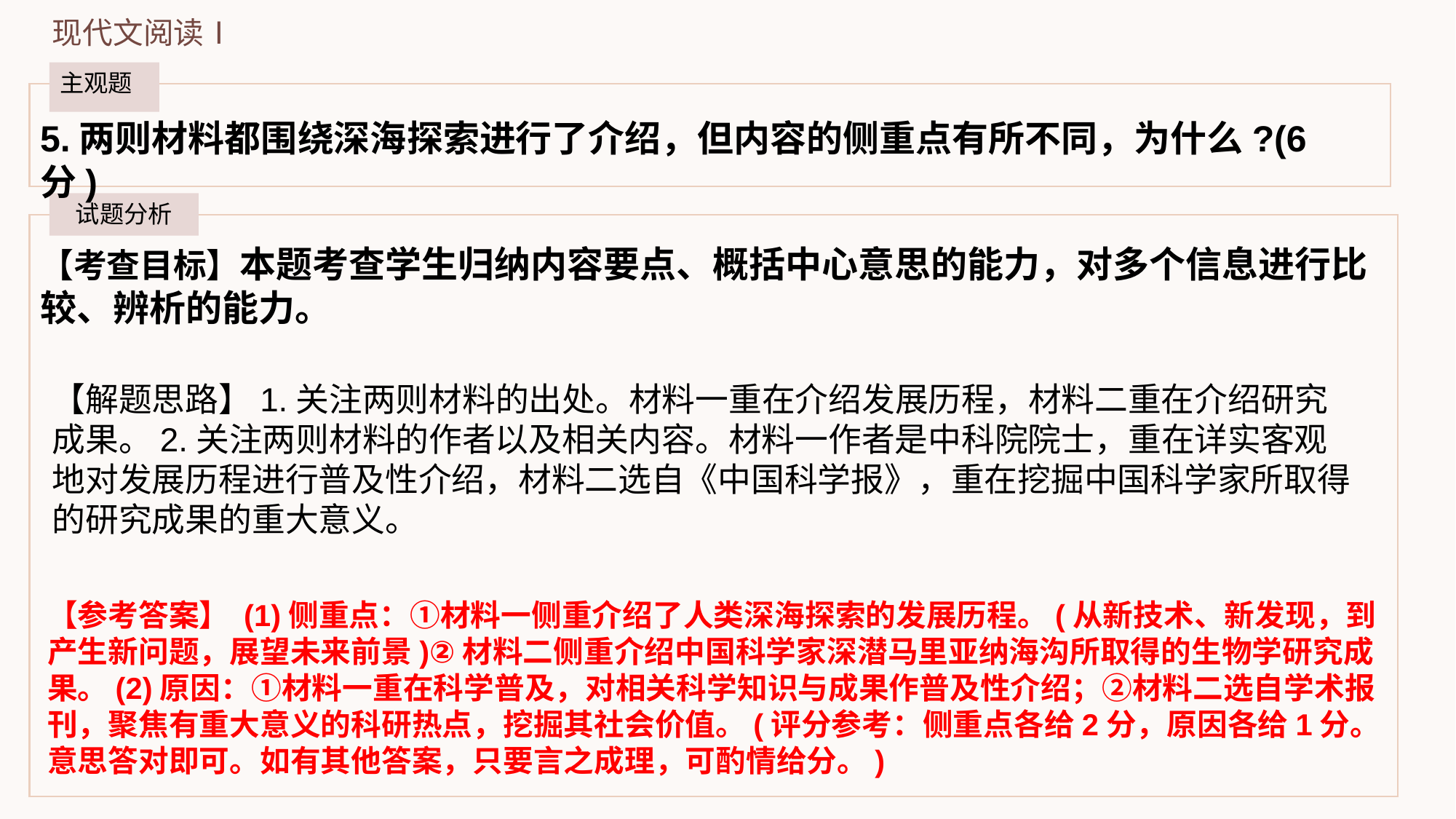

现代文阅读Ⅰ
主观题

5.两则材料都围绕深海探索进行了介绍，但内容的侧重点有所不同，为什么?(6分)
试题分析

【考查目标】本题考查学生归纳内容要点、概括中心意思的能力，对多个信息进行比较、辨析的能力。

【解题思路】1.关注两则材料的出处。材料一重在介绍发展历程，材料二重在介绍研究成果。2.关注两则材料的作者以及相关内容。材料一作者是中科院院士，重在详实客观地对发展历程进行普及性介绍，材料二选自《中国科学报》，重在挖掘中国科学家所取得的研究成果的重大意义。

【参考答案】 (1)侧重点：①材料一侧重介绍了人类深海探索的发展历程。(从新技术、新发现，到产生新问题，展望未来前景)②材料二侧重介绍中国科学家深潜马里亚纳海沟所取得的生物学研究成果。(2)原因：①材料一重在科学普及，对相关科学知识与成果作普及性介绍；②材料二选自学术报刊，聚焦有重大意义的科研热点，挖掘其社会价值。(评分参考：侧重点各给2分，原因各给1分。意思答对即可。如有其他答案，只要言之成理，可酌情给分。)